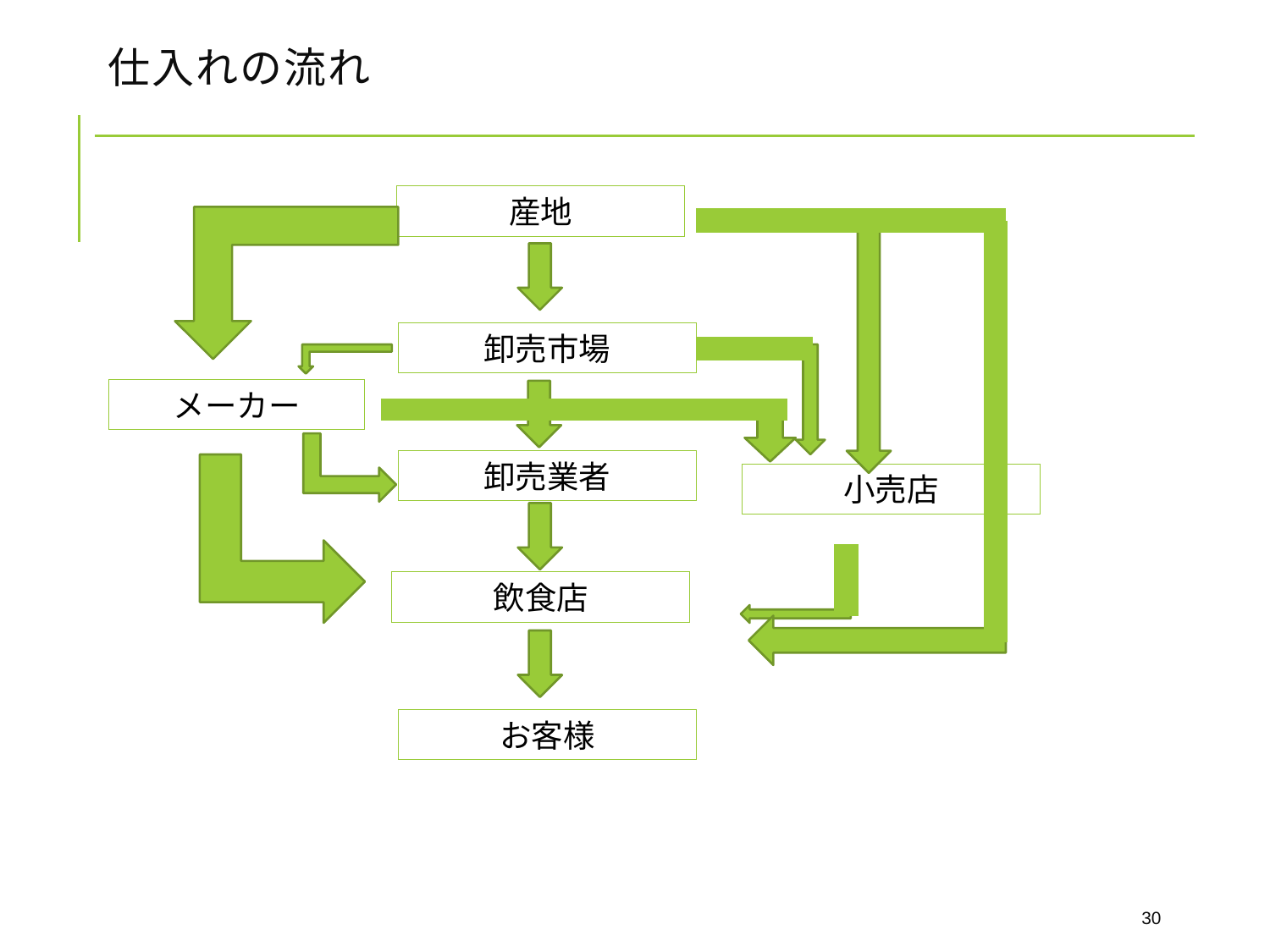

# 仕入れの流れ
産地

卸売市場

メーカー

卸売業者

小売店

飲食店

お客様
30